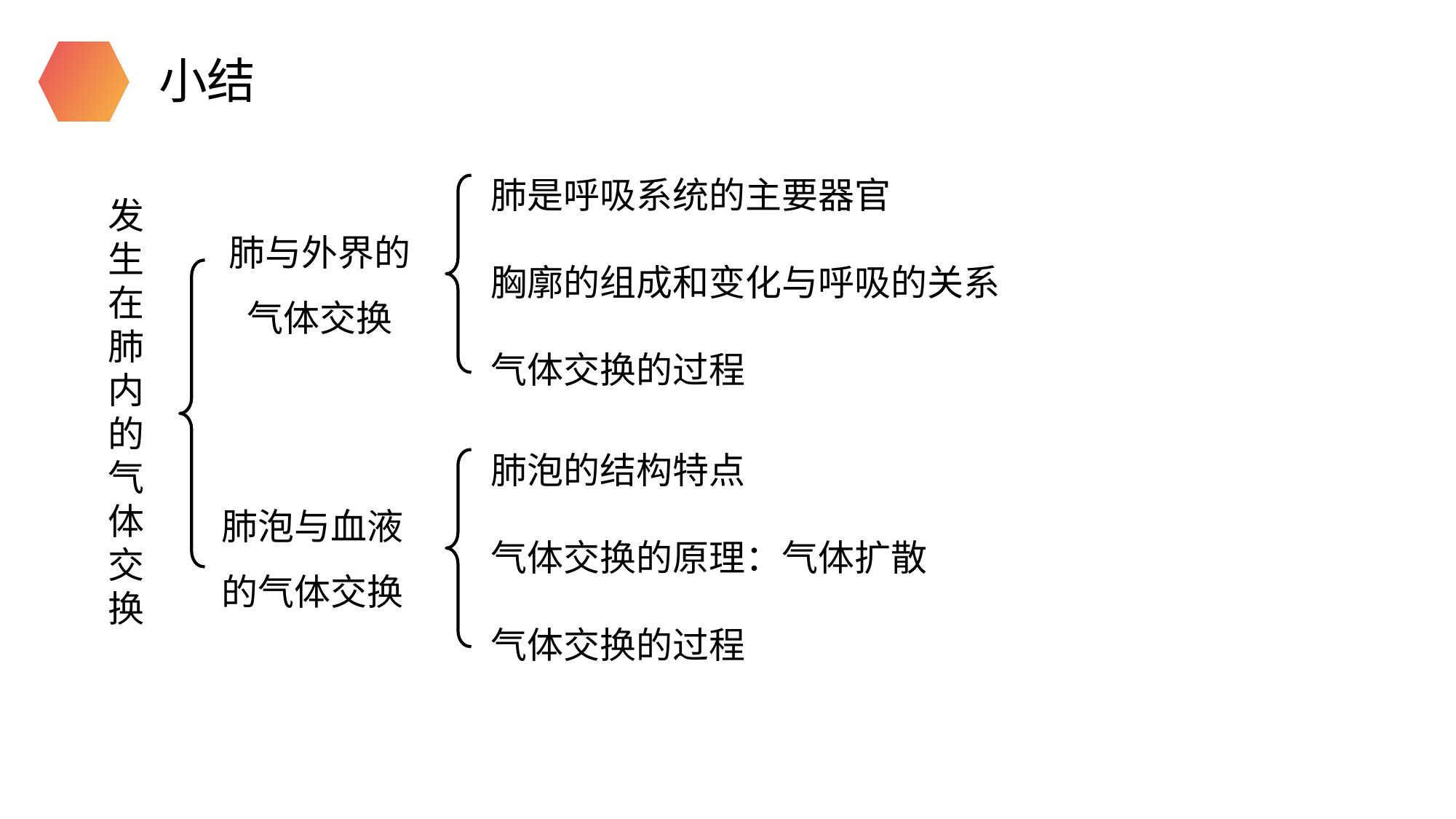

小结
肺是呼吸系统的主要器官
胸廓的组成和变化与呼吸的关系
气体交换的过程

发生在肺内的气体交换
肺与外界的气体交换

肺泡的结构特点
气体交换的原理：气体扩散
气体交换的过程

肺泡与血液的气体交换